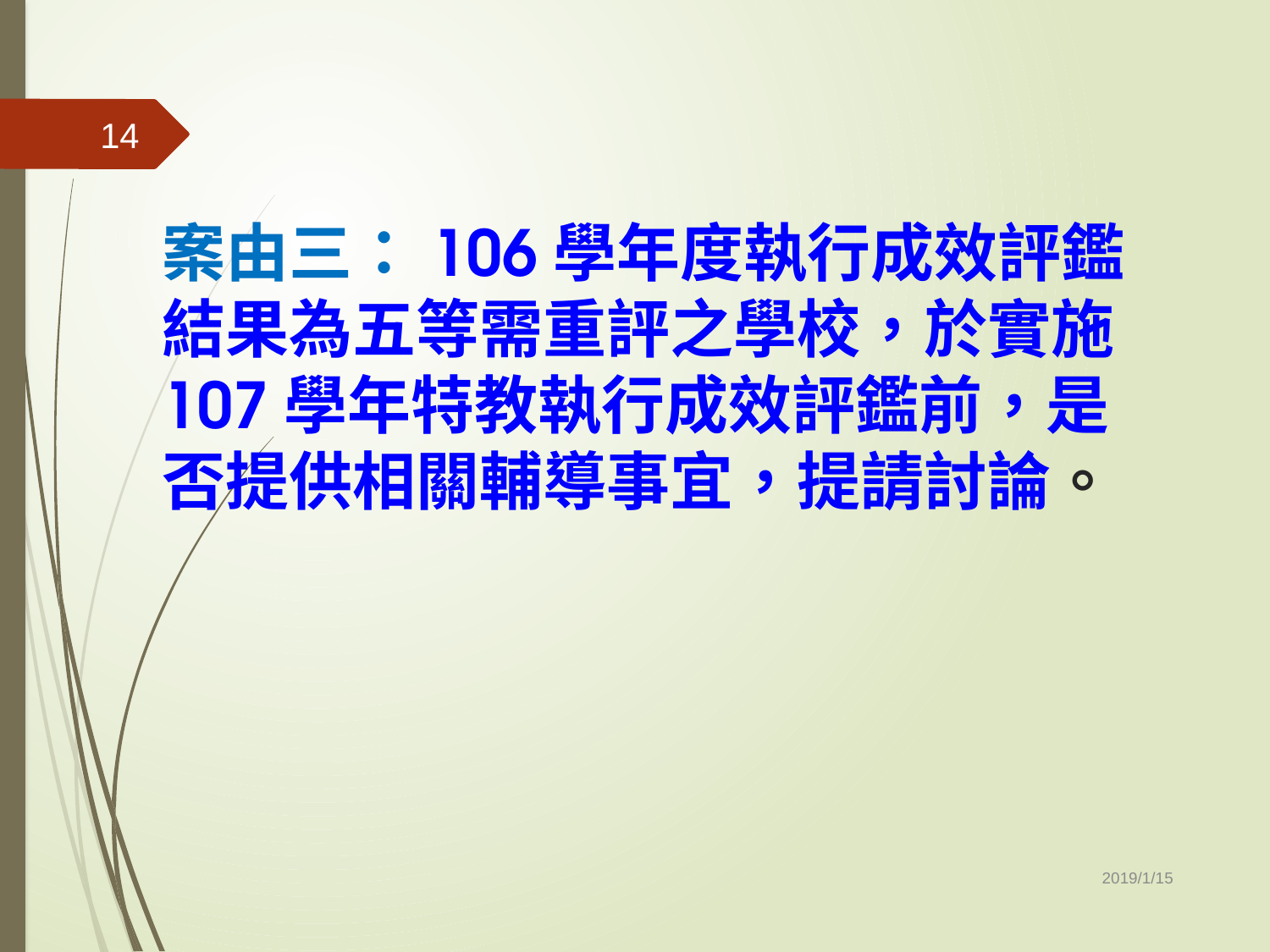

14
# 案由三：106學年度執行成效評鑑結果為五等需重評之學校，於實施107學年特教執行成效評鑑前，是否提供相關輔導事宜，提請討論。
2019/1/15